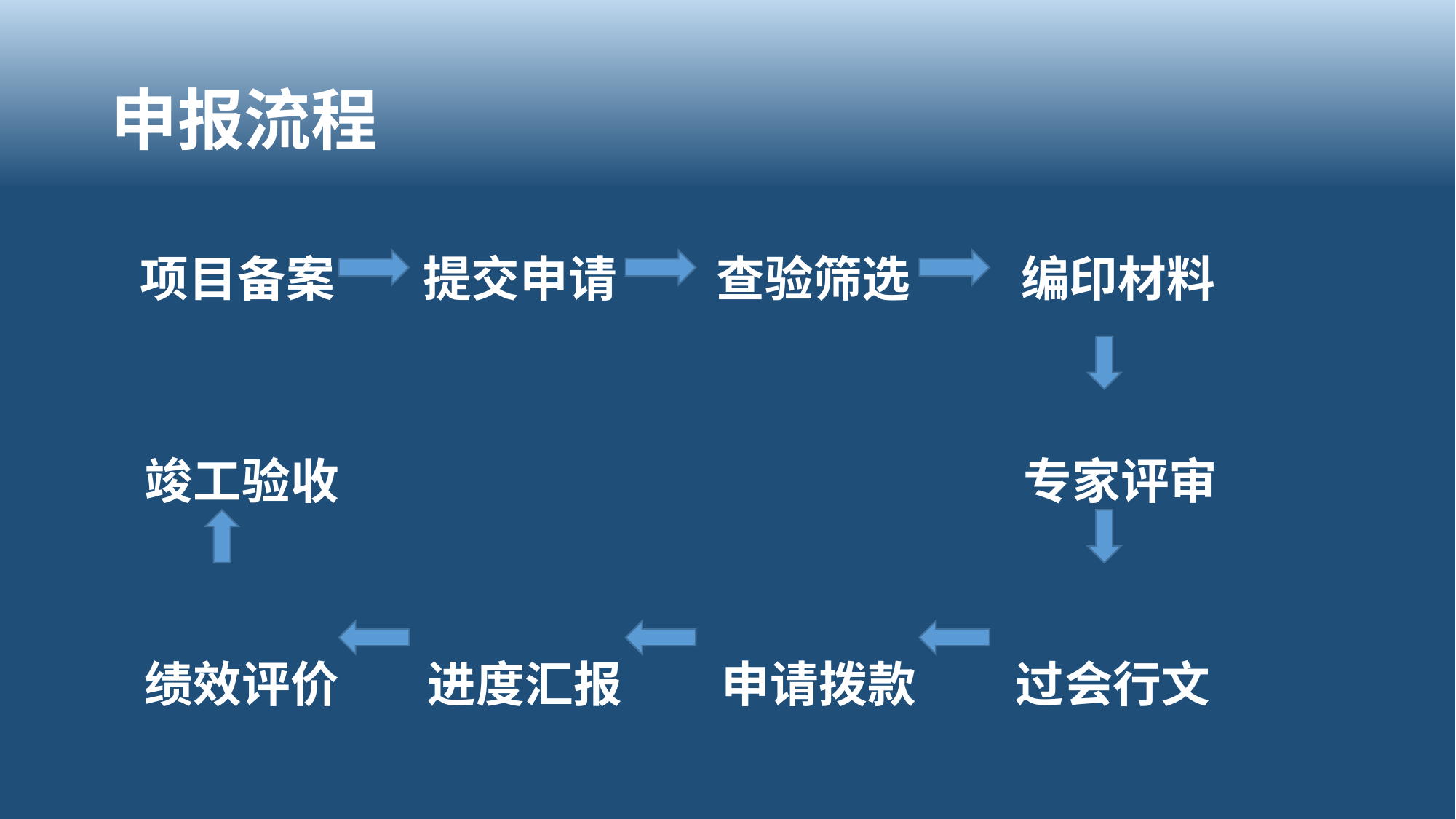

# 申报流程

  项目备案        提交申请         查验筛选          编印材料

  竣工验收                                                              专家评审

  绩效评价        进度汇报         申请拨款         过会行文